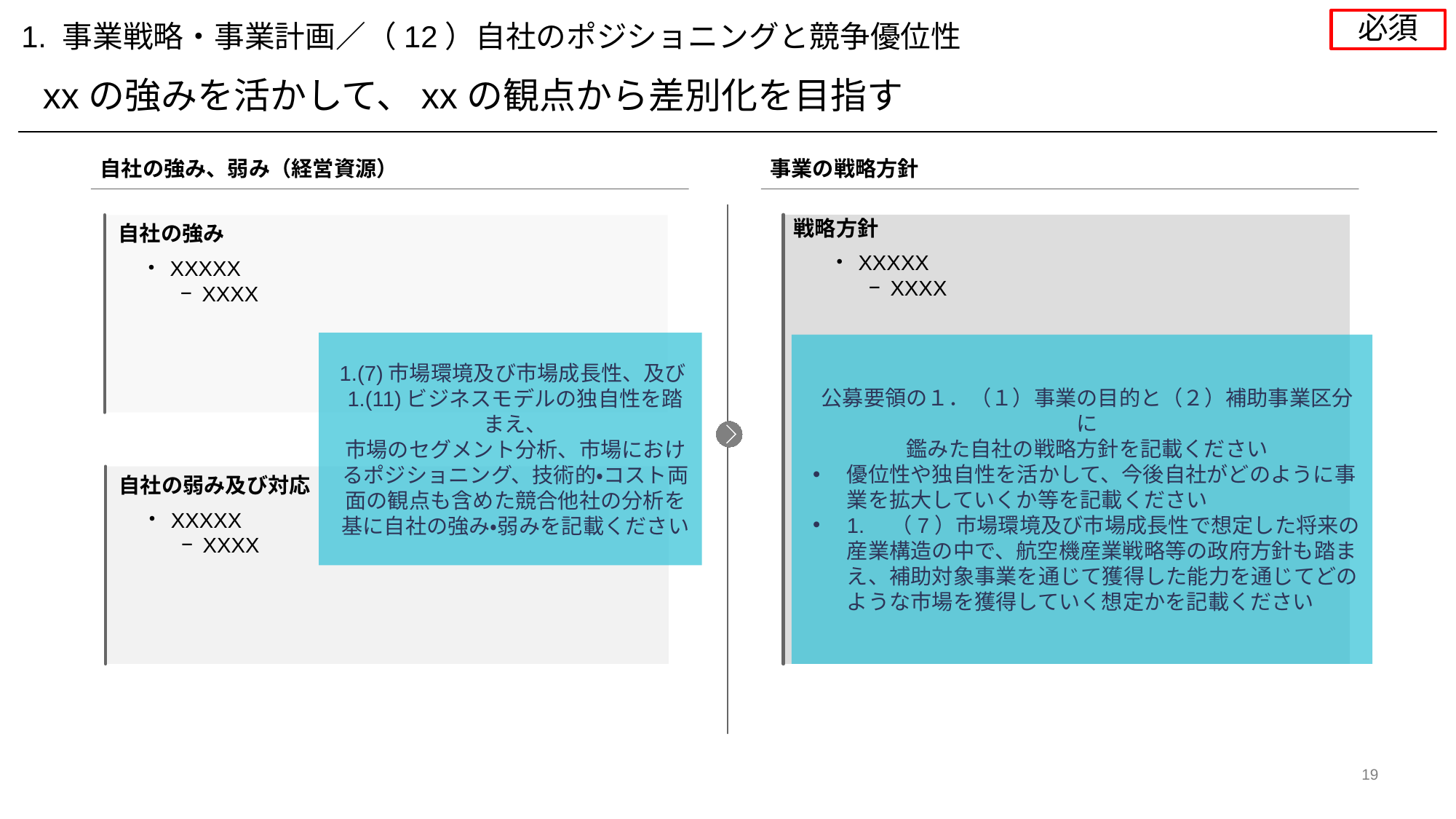

必須
1. 事業戦略・事業計画／（12）自社のポジショニングと競争優位性
xxの強みを活かして、xxの観点から差別化を目指す
自社の強み、弱み（経営資源）
事業の戦略方針
戦略方針
XXXXX
XXXX
自社の強み
XXXXX
XXXX
1.(7)市場環境及び市場成長性、及び1.(11)ビジネスモデルの独自性を踏まえ、
市場のセグメント分析、市場におけるポジショニング、技術的・コスト両面の観点も含めた競合他社の分析を基に自社の強み・弱みを記載ください
公募要領の１．（１）事業の目的と（２）補助事業区分に
鑑みた自社の戦略方針を記載ください
優位性や独自性を活かして、今後自社がどのように事業を拡大していくか等を記載ください
1.　（7）市場環境及び市場成長性で想定した将来の産業構造の中で、航空機産業戦略等の政府方針も踏まえ、補助対象事業を通じて獲得した能力を通じてどのような市場を獲得していく想定かを記載ください

自社の弱み及び対応
XXXXX
XXXX